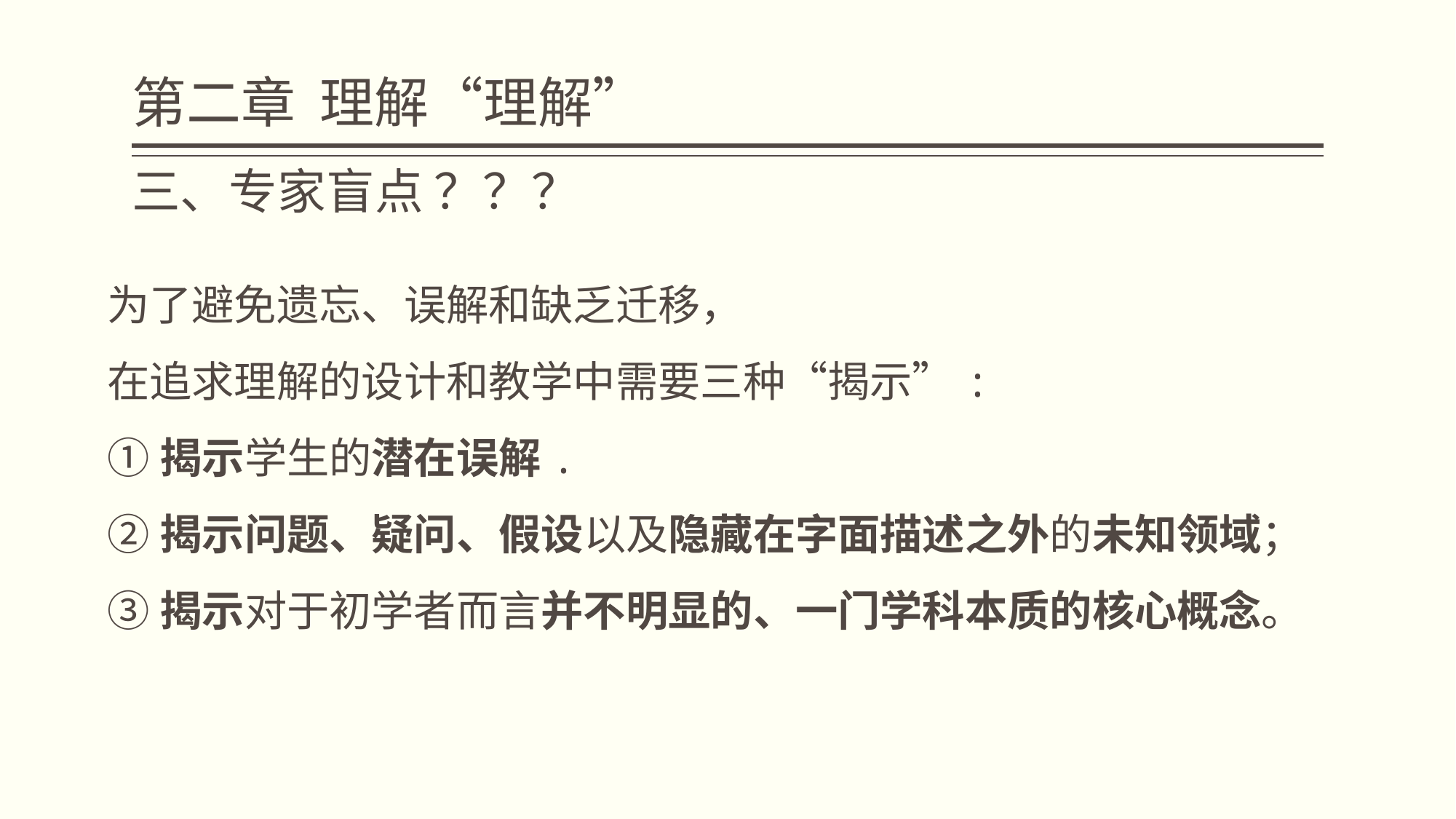

# 第二章  理解“理解”
三、专家盲点 ？？？

为了避免遗忘、误解和缺乏迁移，
在追求理解的设计和教学中需要三种“揭示”:
①揭示学生的潜在误解.
②揭示问题、疑问、假设以及隐藏在字面描述之外的未知领域；
③揭示对于初学者而言并不明显的、一门学科本质的核心概念。